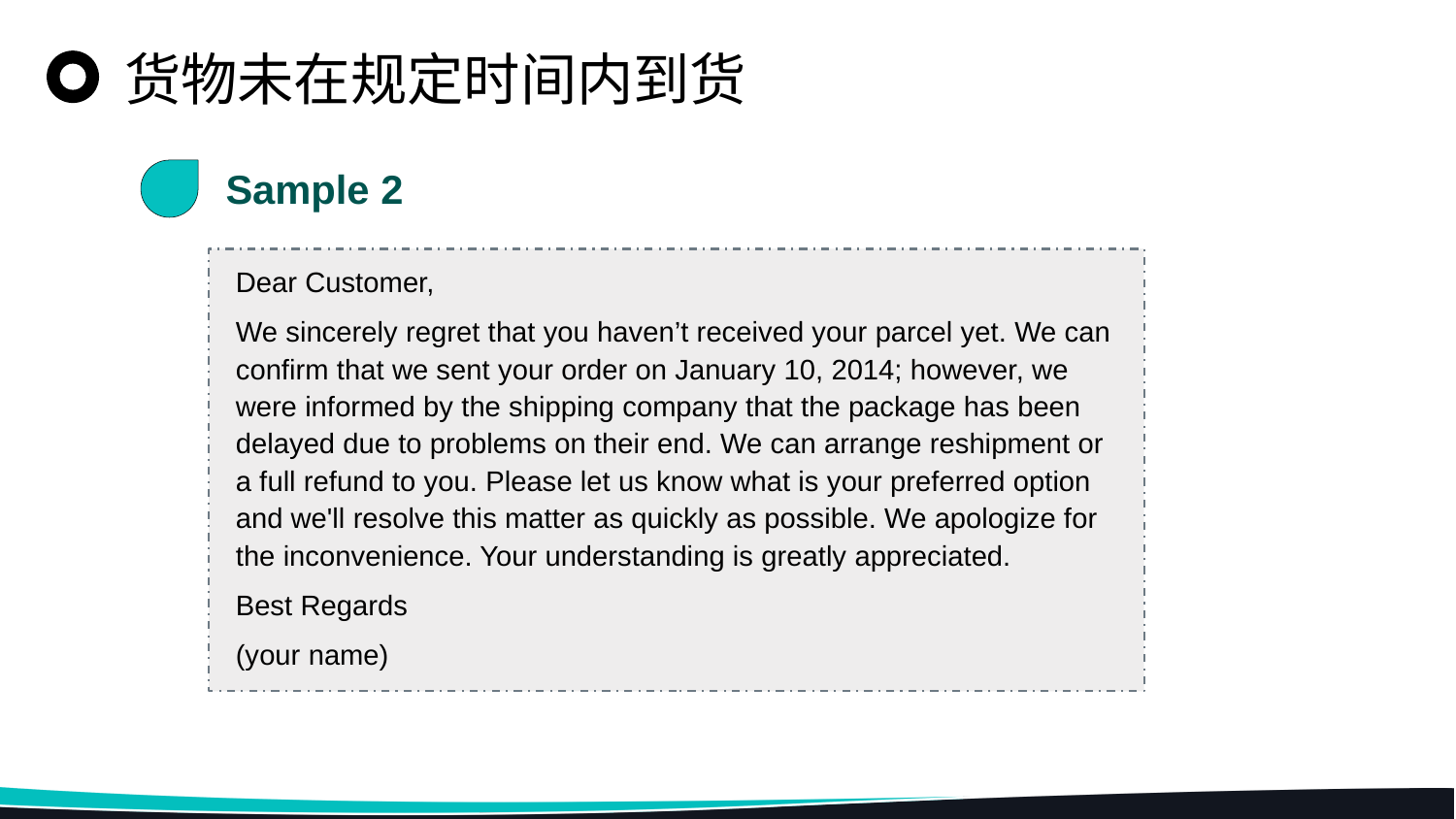

货物未在规定时间内到货
Sample 2

Dear Customer,
We sincerely regret that you haven’t received your parcel yet. We can confirm that we sent your order on January 10, 2014; however, we were informed by the shipping company that the package has been delayed due to problems on their end. We can arrange reshipment or a full refund to you. Please let us know what is your preferred option and we'll resolve this matter as quickly as possible. We apologize for the inconvenience. Your understanding is greatly appreciated.
Best Regards
(your name)